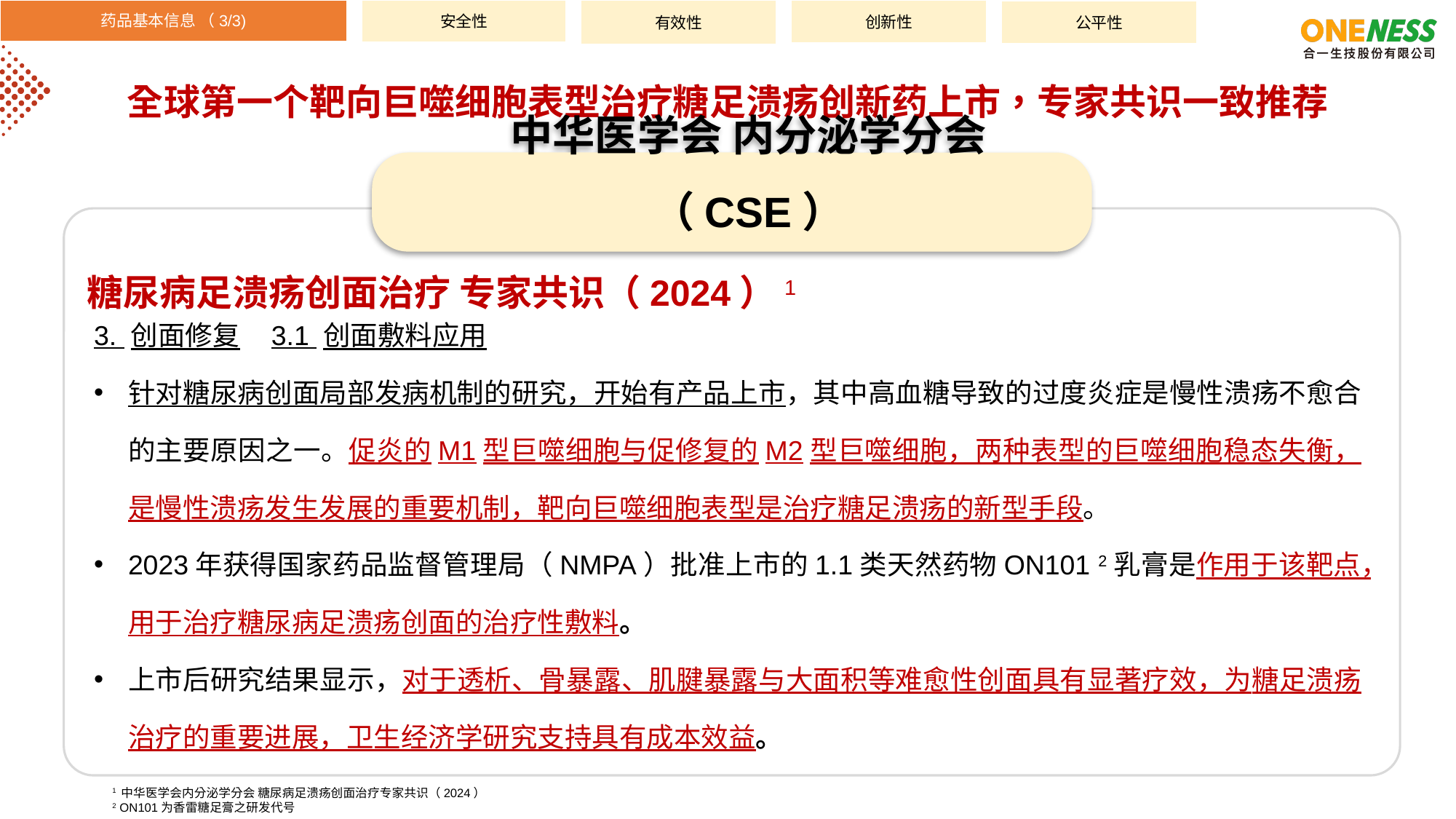

药品基本信息 （3/3)
有效性
创新性
安全性
公平性
全球第一个靶向巨噬细胞表型治疗糖足溃疡创新药上市，专家共识一致推荐
中华医学会 内分泌学分会（CSE）

3. 创面修复    3.1 创面敷料应用
针对糖尿病创面局部发病机制的研究，开始有产品上市，其中高血糖导致的过度炎症是慢性溃疡不愈合的主要原因之一。促炎的M1型巨噬细胞与促修复的M2型巨噬细胞，两种表型的巨噬细胞稳态失衡，是慢性溃疡发生发展的重要机制，靶向巨噬细胞表型是治疗糖足溃疡的新型手段。
2023年获得国家药品监督管理局（NMPA）批准上市的1.1类天然药物ON101 2乳膏是作用于该靶点，用于治疗糖尿病足溃疡创面的治疗性敷料。
上市后研究结果显示，对于透析、骨暴露、肌腱暴露与大面积等难愈性创面具有显著疗效，为糖足溃疡治疗的重要进展，卫生经济学研究支持具有成本效益。

糖尿病足溃疡创面治疗 专家共识（2024）1
1 中华医学会内分泌学分会 糖尿病足溃疡创面治疗专家共识（2024）
2 ON101为香雷糖足膏之研发代号